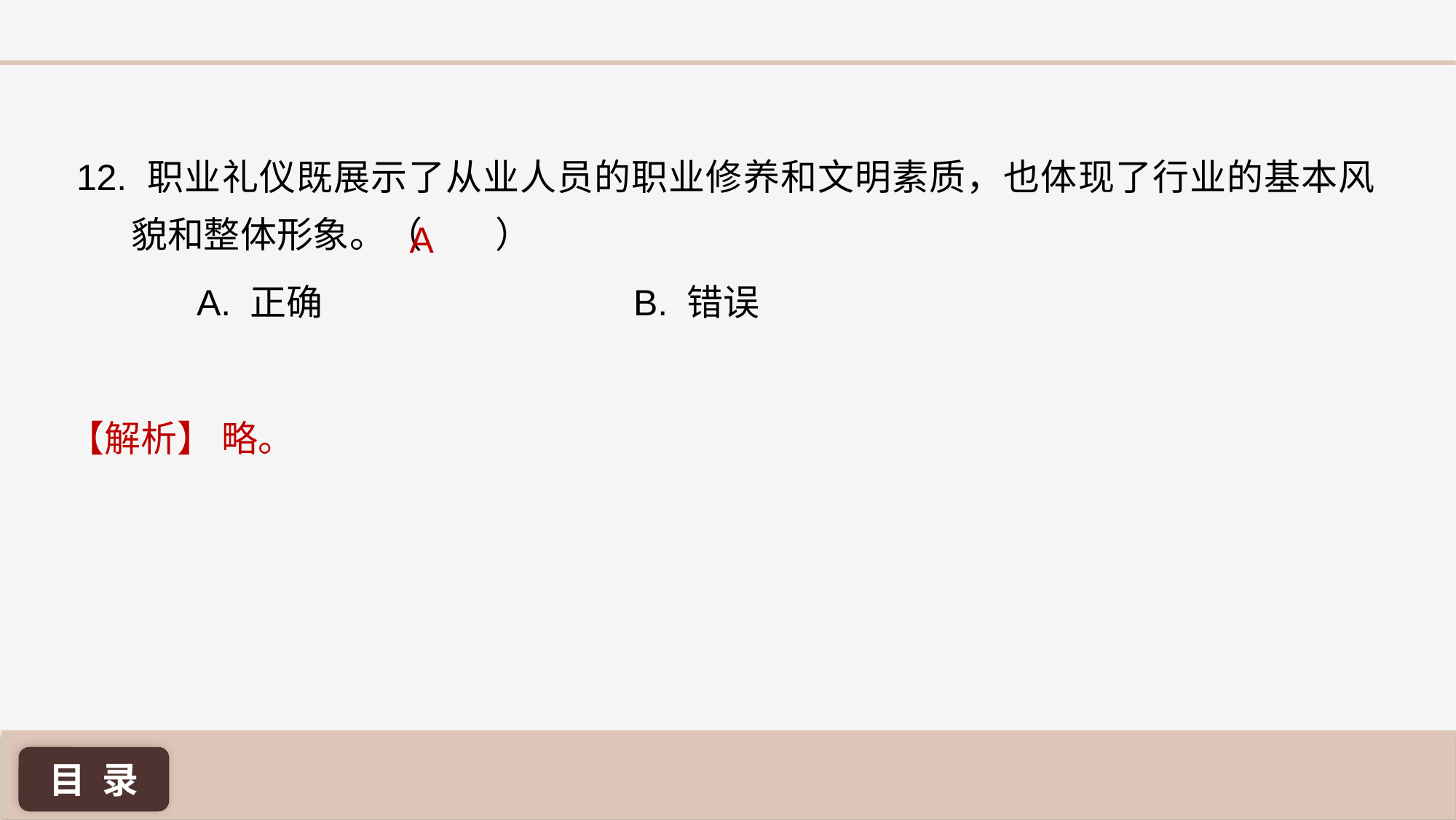

12. 职业礼仪既展示了从业人员的职业修养和文明素质，也体现了行业的基本风貌和整体形象。（         ）
A
A. 正确 			B. 错误
【解析】 略。